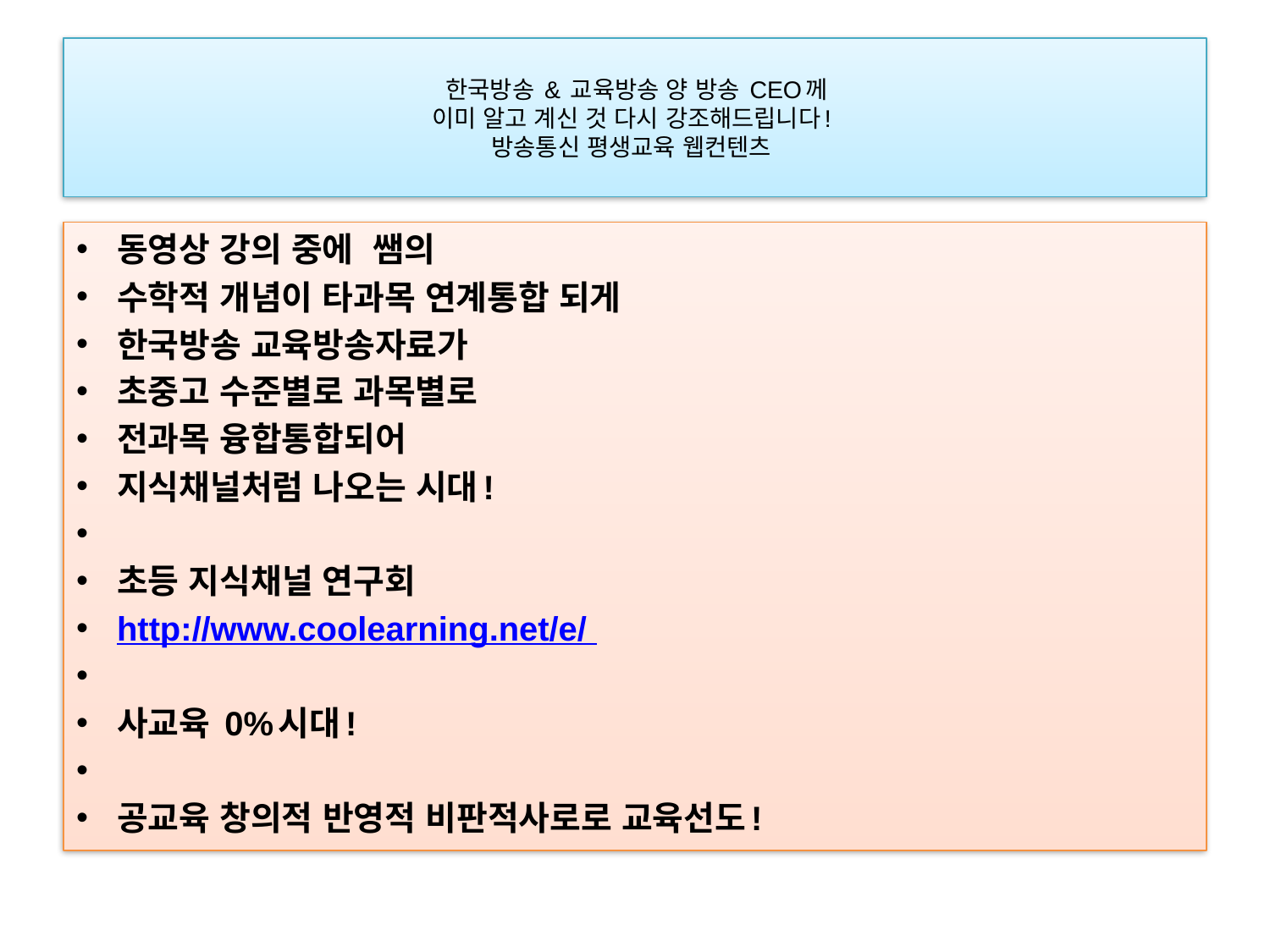

# 한국방송 & 교육방송 양 방송 CEO께 이미 알고 계신 것 다시 강조해드립니다! 방송통신 평생교육 웹컨텐츠
동영상 강의 중에  쌤의
수학적 개념이 타과목 연계통합 되게
한국방송 교육방송자료가
초중고 수준별로 과목별로
전과목 융합통합되어
지식채널처럼 나오는 시대!

초등 지식채널 연구회
http://www.coolearning.net/e/

사교육 0%시대!

공교육 창의적 반영적 비판적사로로 교육선도!